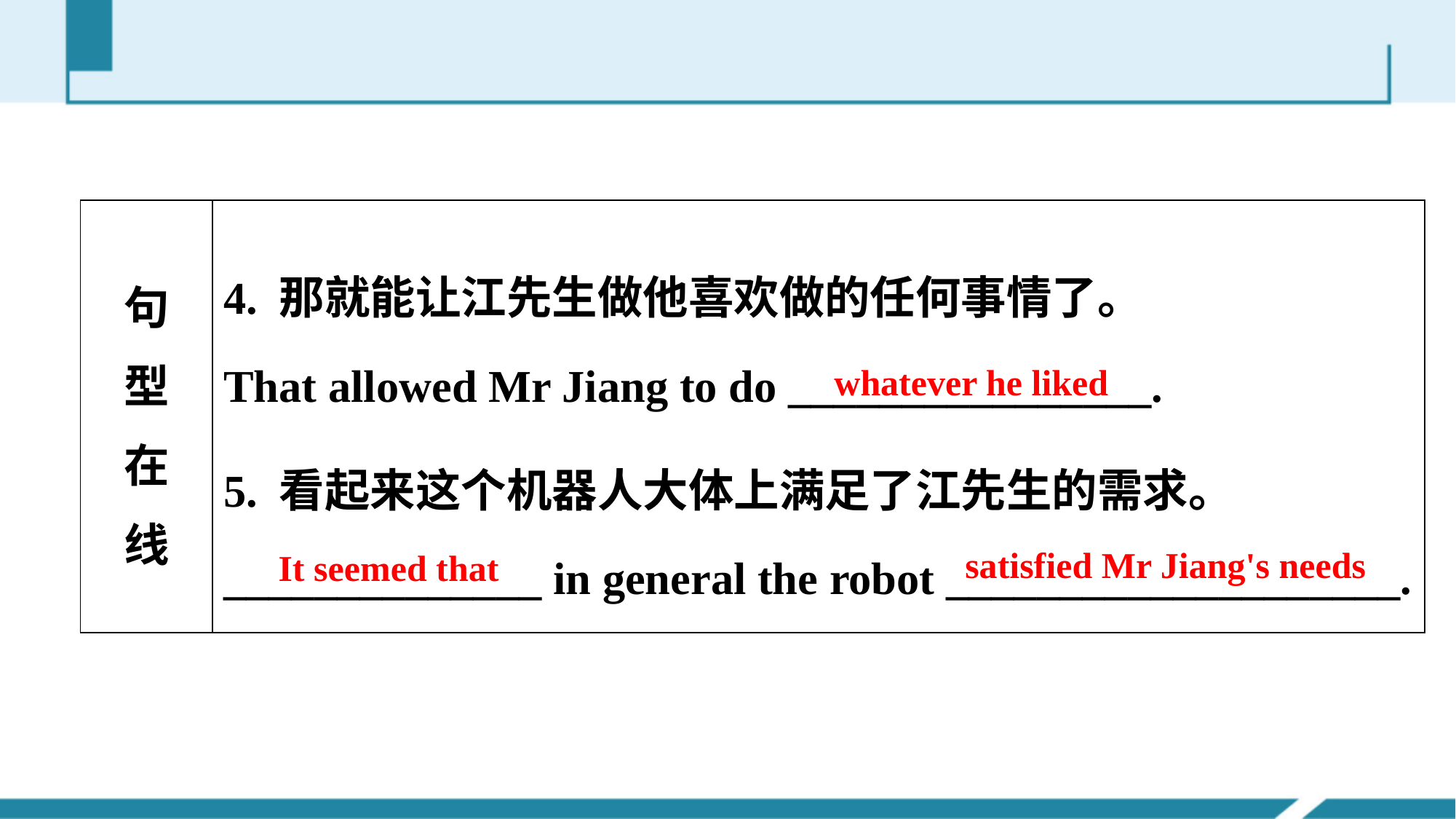

| 句 型 在 线 | 4. 那就能让江先生做他喜欢做的任何事情了。 That allowed Mr Jiang to do \_\_\_\_\_\_\_\_\_\_\_\_\_\_\_\_. 5. 看起来这个机器人大体上满足了江先生的需求。 \_\_\_\_\_\_\_\_\_\_\_\_\_\_ in general the robot \_\_\_\_\_\_\_\_\_\_\_\_\_\_\_\_\_\_\_\_. |
| --- | --- |

whatever he liked
satisfied Mr Jiang's needs
It seemed that